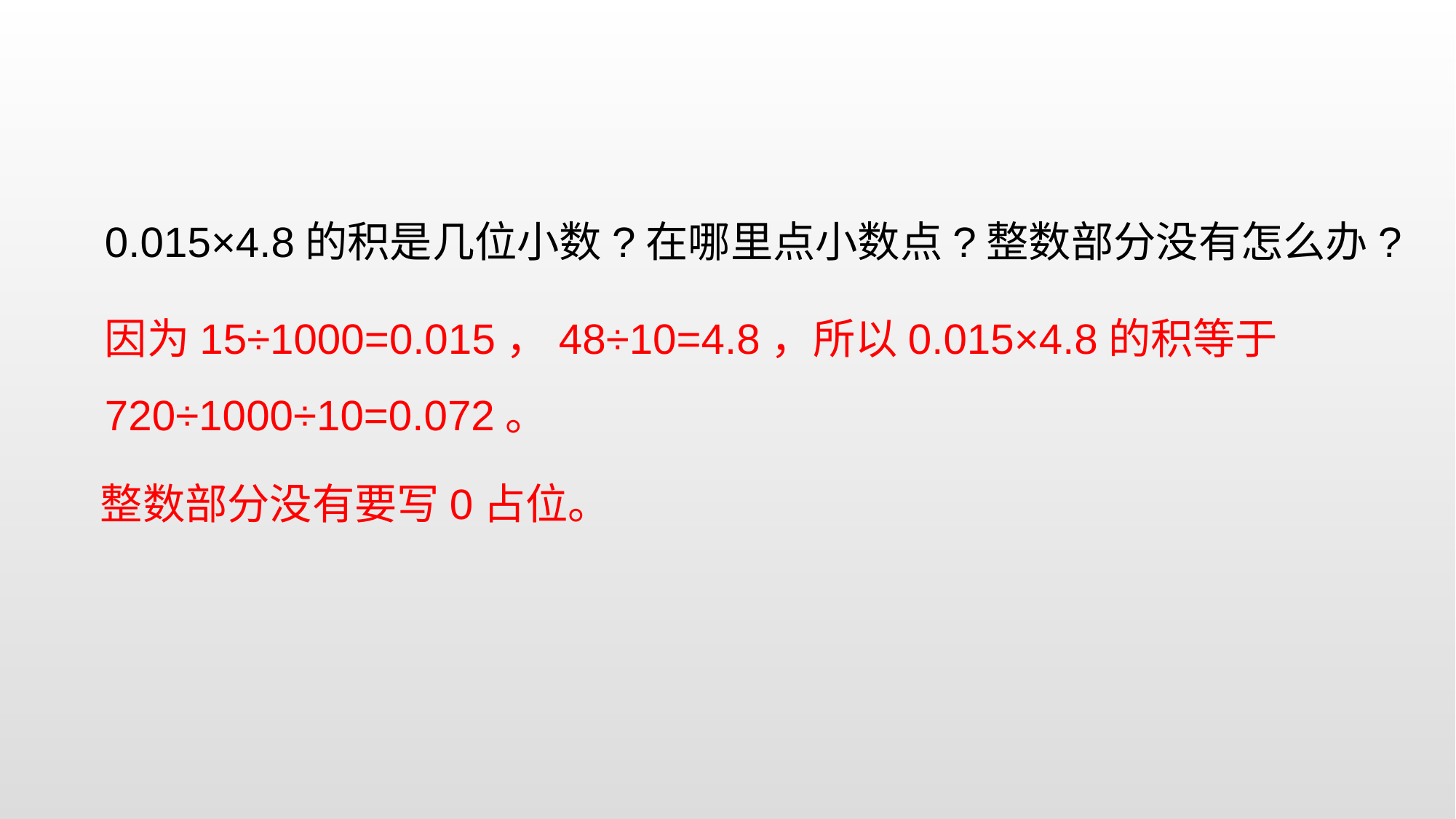

0.015×4.8的积是几位小数?在哪里点小数点?整数部分没有怎么办?
因为15÷1000=0.015，48÷10=4.8，所以0.015×4.8的积等于720÷1000÷10=0.072。
整数部分没有要写0占位。